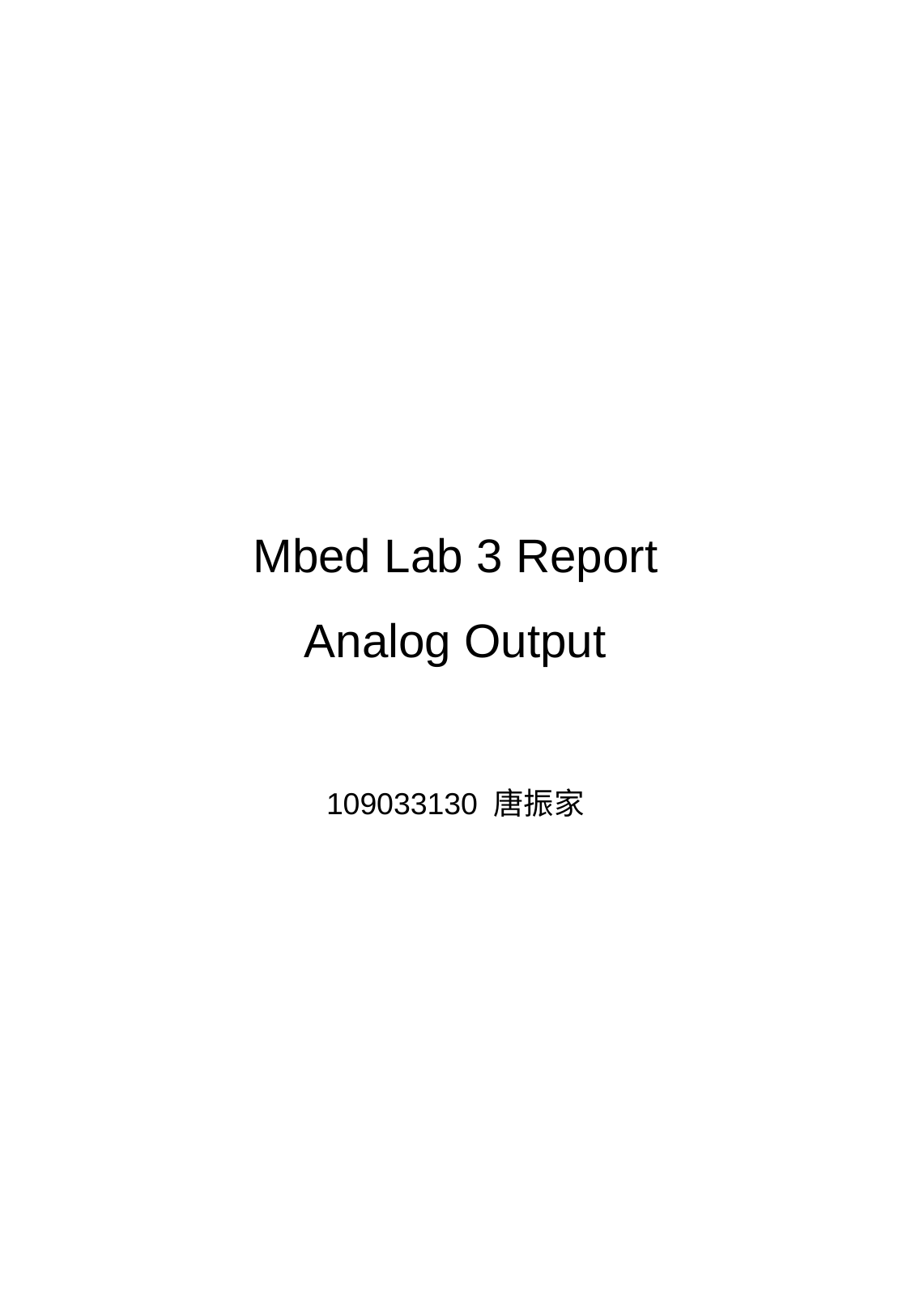

# Mbed Lab 3 Report Analog Output
109033130 唐振家